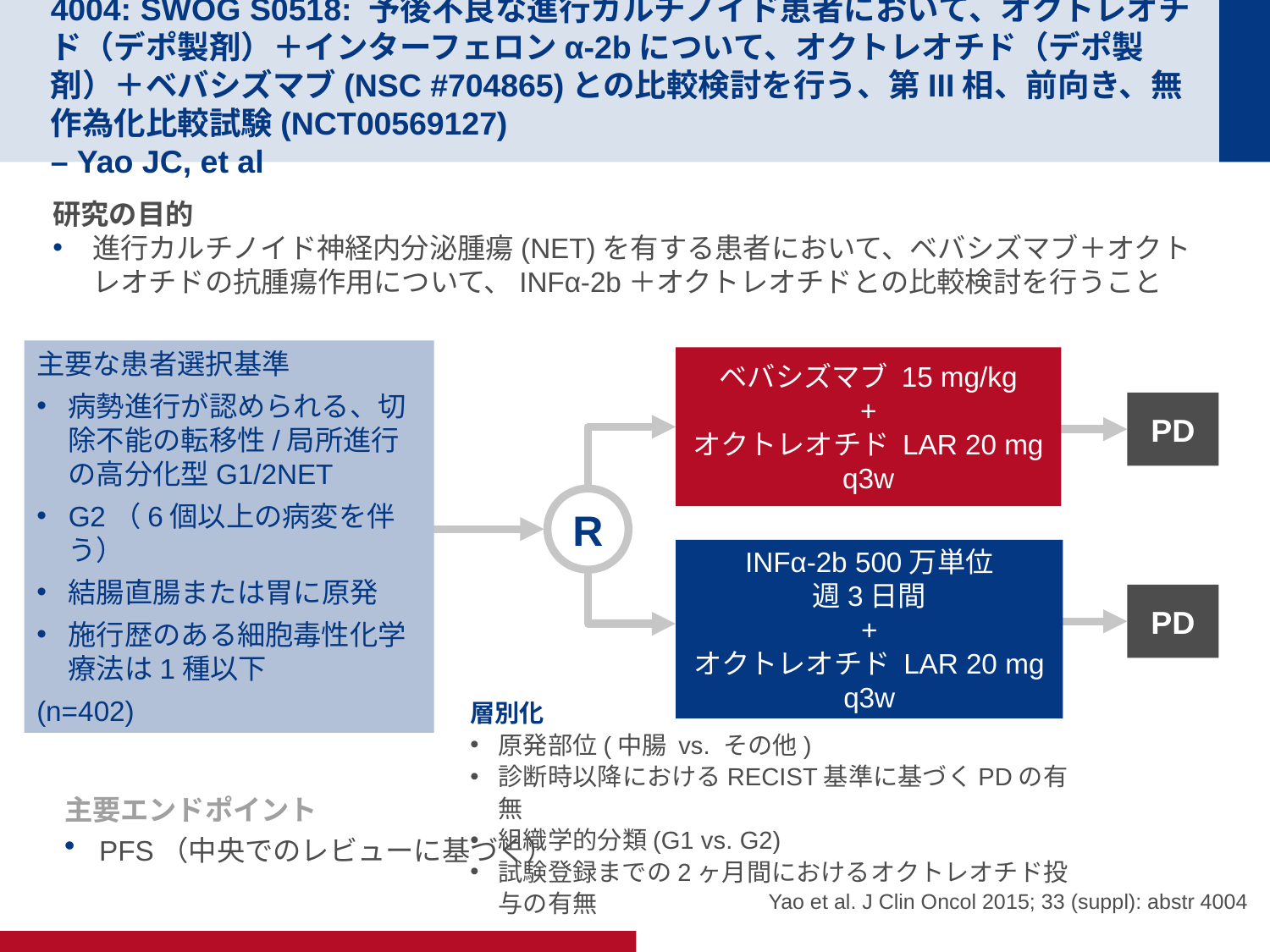

# 4004: SWOG S0518: 予後不良な進行カルチノイド患者において、オクトレオチド（デポ製剤）＋インターフェロンα-2bについて、オクトレオチド（デポ製剤）＋ベバシズマブ(NSC #704865)との比較検討を行う、第III相、前向き、無作為化比較試験(NCT00569127) – Yao JC, et al
研究の目的
進行カルチノイド神経内分泌腫瘍(NET)を有する患者において、ベバシズマブ＋オクトレオチドの抗腫瘍作用について、INFα-2b＋オクトレオチドとの比較検討を行うこと

主要な患者選択基準
病勢進行が認められる、切除不能の転移性/局所進行の高分化型G1/2NET
G2（6個以上の病変を伴う）
結腸直腸または胃に原発
施行歴のある細胞毒性化学療法は1種以下
(n=402)
ベバシズマブ 15 mg/kg
+
オクトレオチド LAR 20 mg q3w
PD
R
INFα-2b 500万単位
週3日間
+
オクトレオチド LAR 20 mg q3w
PD
層別化
原発部位(中腸 vs. その他)
診断時以降におけるRECIST基準に基づくPDの有無
組織学的分類(G1 vs. G2)
試験登録までの2ヶ月間におけるオクトレオチド投与の有無
主要エンドポイント
PFS（中央でのレビューに基づく）
Yao et al. J Clin Oncol 2015; 33 (suppl): abstr 4004